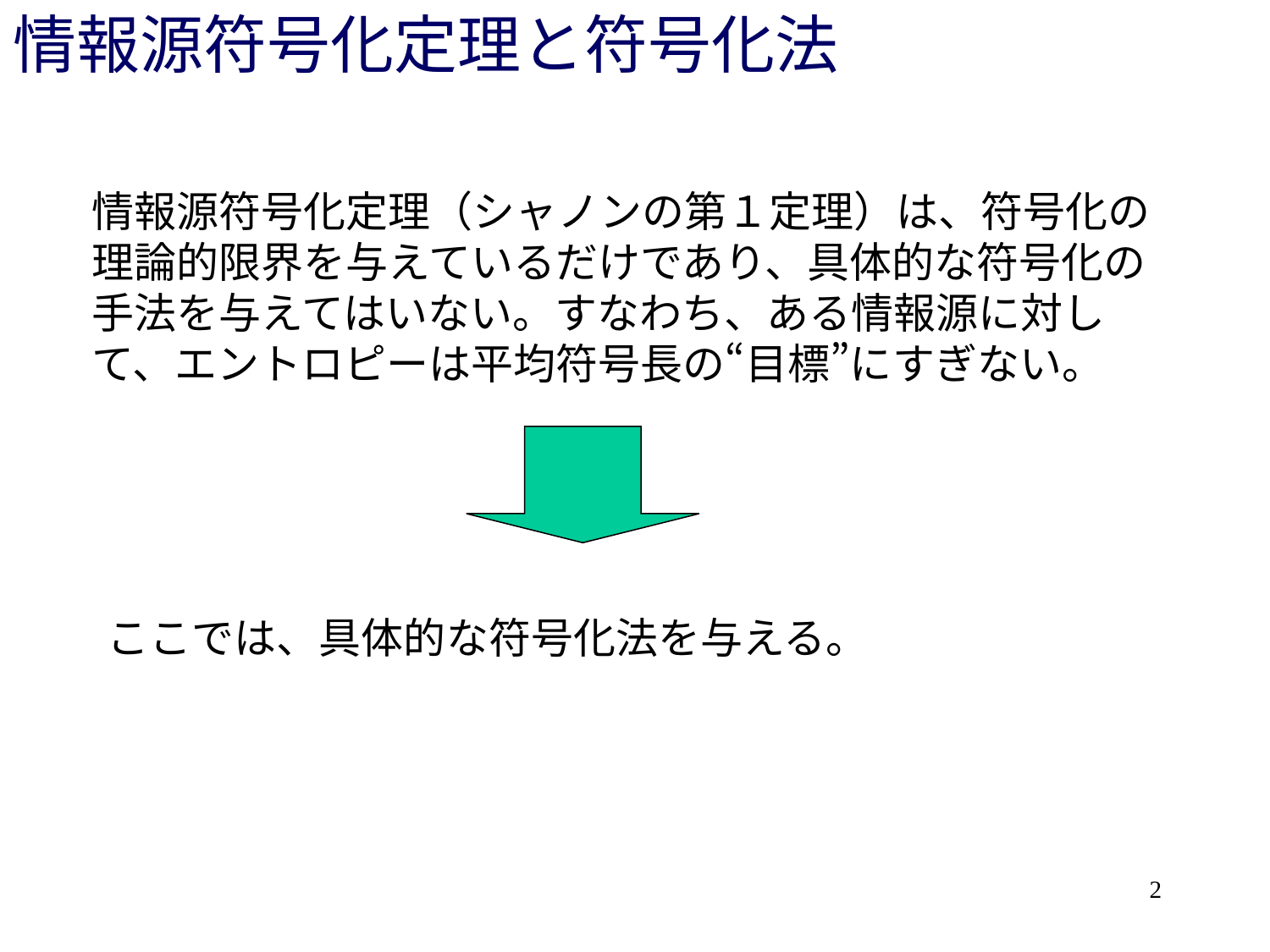

# 情報源符号化定理と符号化法
情報源符号化定理（シャノンの第１定理）は、符号化の理論的限界を与えているだけであり、具体的な符号化の手法を与えてはいない。すなわち、ある情報源に対して、エントロピーは平均符号長の“目標”にすぎない。

ここでは、具体的な符号化法を与える。
2